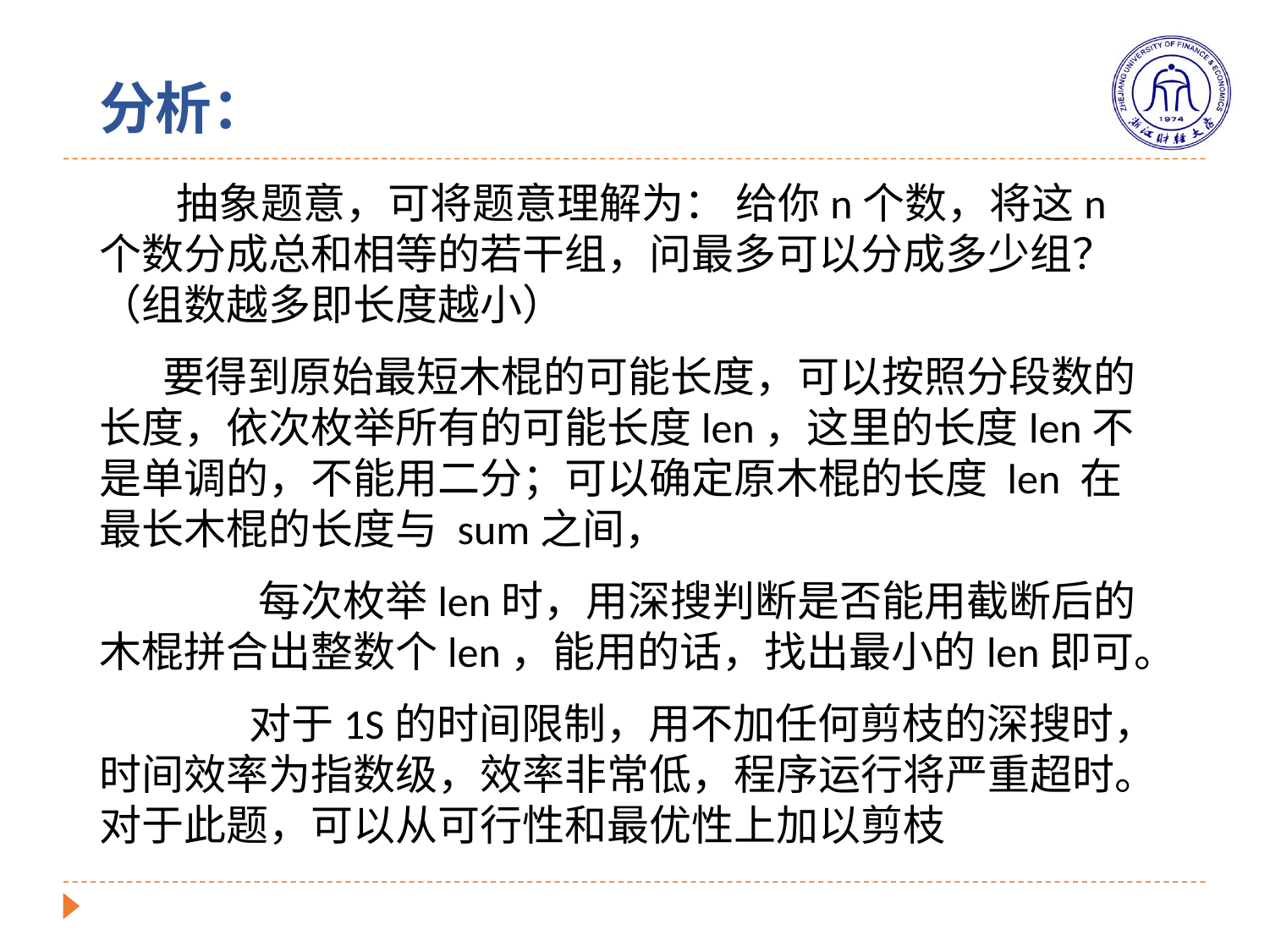

分析：
       抽象题意，可将题意理解为： 给你n个数，将这n个数分成总和相等的若干组，问最多可以分成多少组？（组数越多即长度越小）
要得到原始最短木棍的可能长度，可以按照分段数的长度，依次枚举所有的可能长度len，这里的长度len不是单调的，不能用二分；可以确定原木棍的长度 len 在最长木棍的长度与 sum之间，
         每次枚举len时，用深搜判断是否能用截断后的木棍拼合出整数个len，能用的话，找出最小的len即可。
        对于1S的时间限制，用不加任何剪枝的深搜时，时间效率为指数级，效率非常低，程序运行将严重超时。对于此题，可以从可行性和最优性上加以剪枝

34